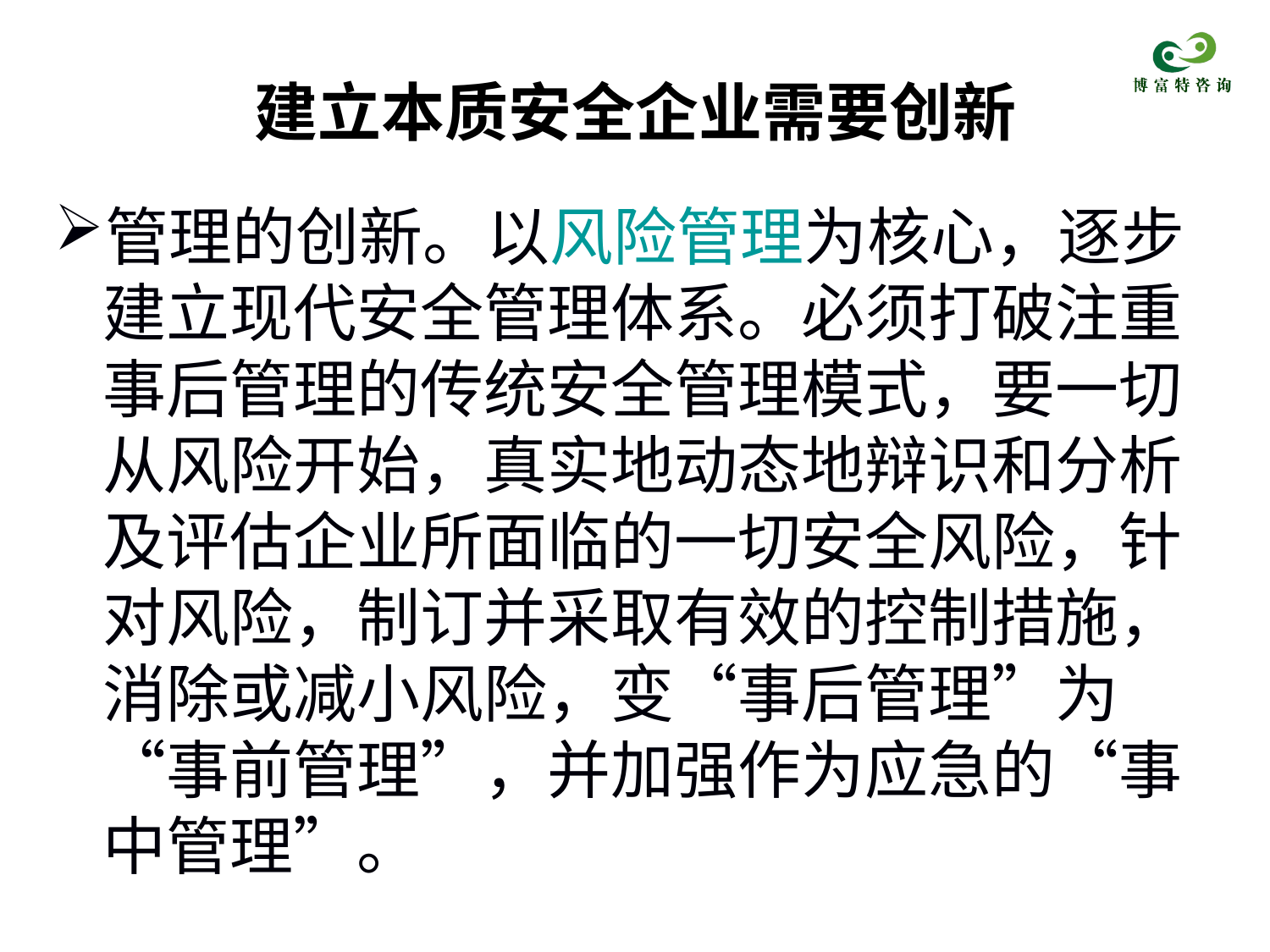

# 建立本质安全企业需要创新
管理的创新。以风险管理为核心，逐步建立现代安全管理体系。必须打破注重事后管理的传统安全管理模式，要一切从风险开始，真实地动态地辩识和分析及评估企业所面临的一切安全风险，针对风险，制订并采取有效的控制措施，消除或减小风险，变“事后管理”为“事前管理”，并加强作为应急的“事中管理”。